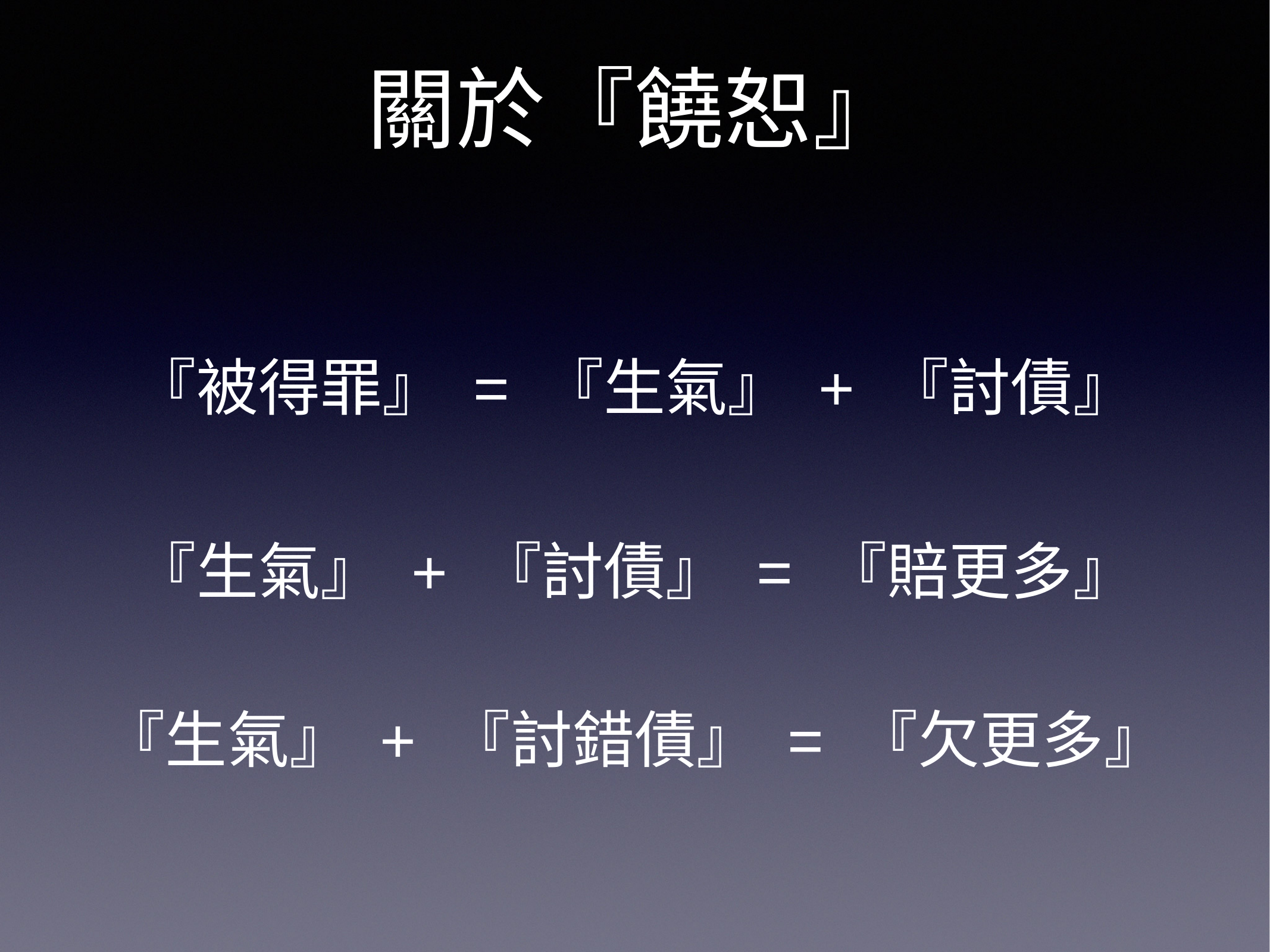

# 關於『饒恕』
『被得罪』 = 『生氣』 + 『討債』
『生氣』 + 『討債』 = 『賠更多』
『生氣』 + 『討錯債』 = 『欠更多』